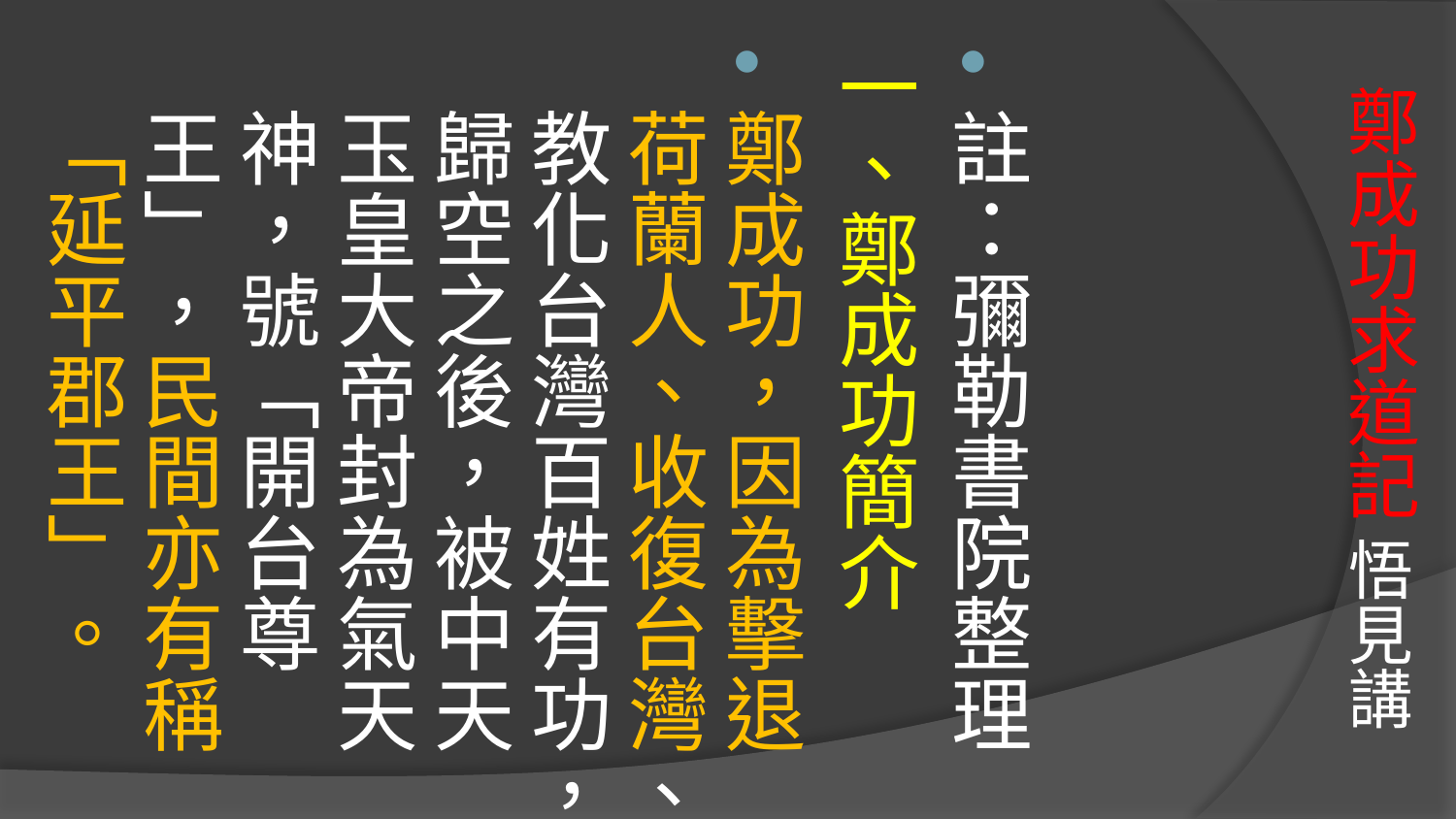

# 鄭成功求道記 悟見講
註：彌勒書院整理
一、鄭成功簡介
鄭成功，因為擊退荷蘭人、收復台灣、教化台灣百姓有功，歸空之後，被中天玉皇大帝封為氣天神，號「開台尊王」，民間亦有稱「延平郡王」。